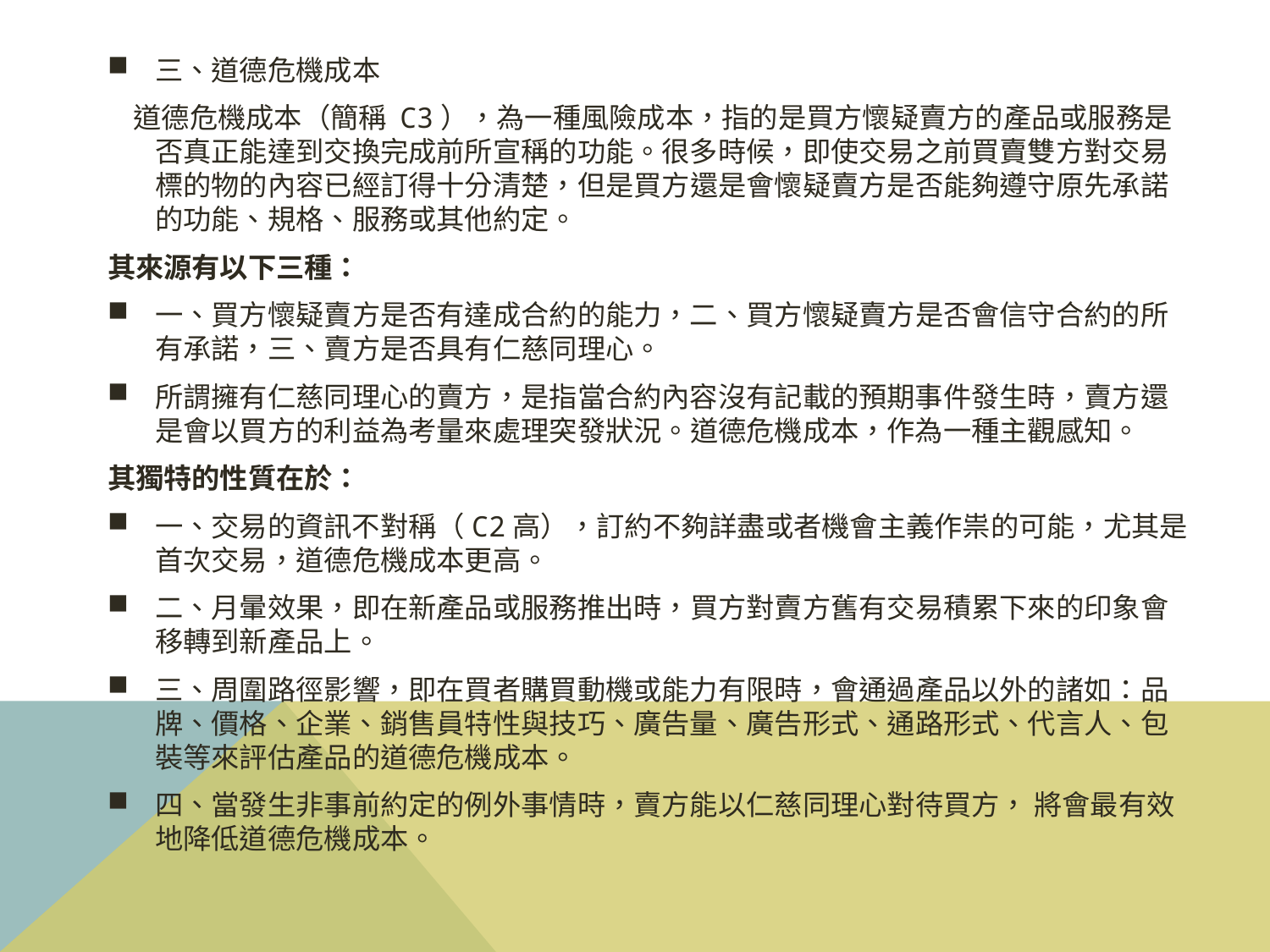

三、道德危機成本
   道德危機成本（簡稱 C3），為一種風險成本，指的是買方懷疑賣方的產品或服務是否真正能達到交換完成前所宣稱的功能。很多時候，即使交易之前買賣雙方對交易標的物的內容已經訂得十分清楚，但是買方還是會懷疑賣方是否能夠遵守原先承諾的功能、規格、服務或其他約定。
其來源有以下三種：
一、買方懷疑賣方是否有達成合約的能力，二、買方懷疑賣方是否會信守合約的所有承諾，三、賣方是否具有仁慈同理心。
所謂擁有仁慈同理心的賣方，是指當合約內容沒有記載的預期事件發生時，賣方還是會以買方的利益為考量來處理突發狀況。道德危機成本，作為一種主觀感知。
其獨特的性質在於：
一、交易的資訊不對稱（C2高），訂約不夠詳盡或者機會主義作祟的可能，尤其是首次交易，道德危機成本更高。
二、月暈效果，即在新產品或服務推出時，買方對賣方舊有交易積累下來的印象會移轉到新產品上。
三、周圍路徑影響，即在買者購買動機或能力有限時，會通過產品以外的諸如：品牌、價格、企業、銷售員特性與技巧、廣告量、廣告形式、通路形式、代言人、包裝等來評估產品的道德危機成本。
四、當發生非事前約定的例外事情時，賣方能以仁慈同理心對待買方， 將會最有效地降低道德危機成本。